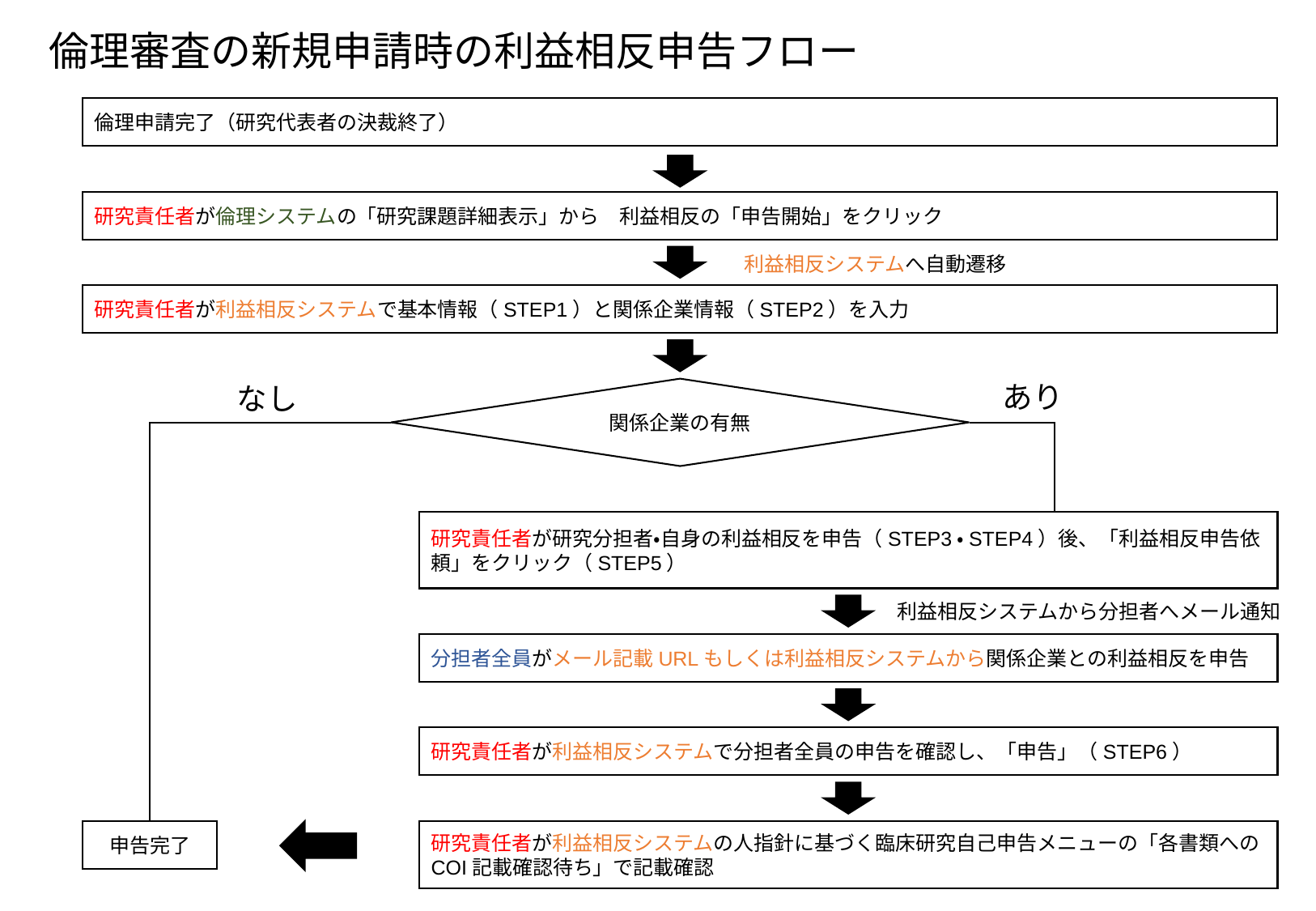

倫理審査の新規申請時の利益相反申告フロー
倫理申請完了（研究代表者の決裁終了）

研究責任者が倫理システムの「研究課題詳細表示」から　利益相反の「申告開始」をクリック
利益相反システムへ自動遷移

研究責任者が利益相反システムで基本情報（STEP1）と関係企業情報（STEP2）を入力

あり
なし
関係企業の有無
研究責任者が研究分担者・自身の利益相反を申告（STEP3・STEP4）後、「利益相反申告依頼」をクリック（STEP5）
利益相反システムから分担者へメール通知

分担者全員がメール記載URLもしくは利益相反システムから関係企業との利益相反を申告

研究責任者が利益相反システムで分担者全員の申告を確認し、「申告」（STEP6）

研究責任者が利益相反システムの人指針に基づく臨床研究自己申告メニューの「各書類へのCOI記載確認待ち」で記載確認
申告完了